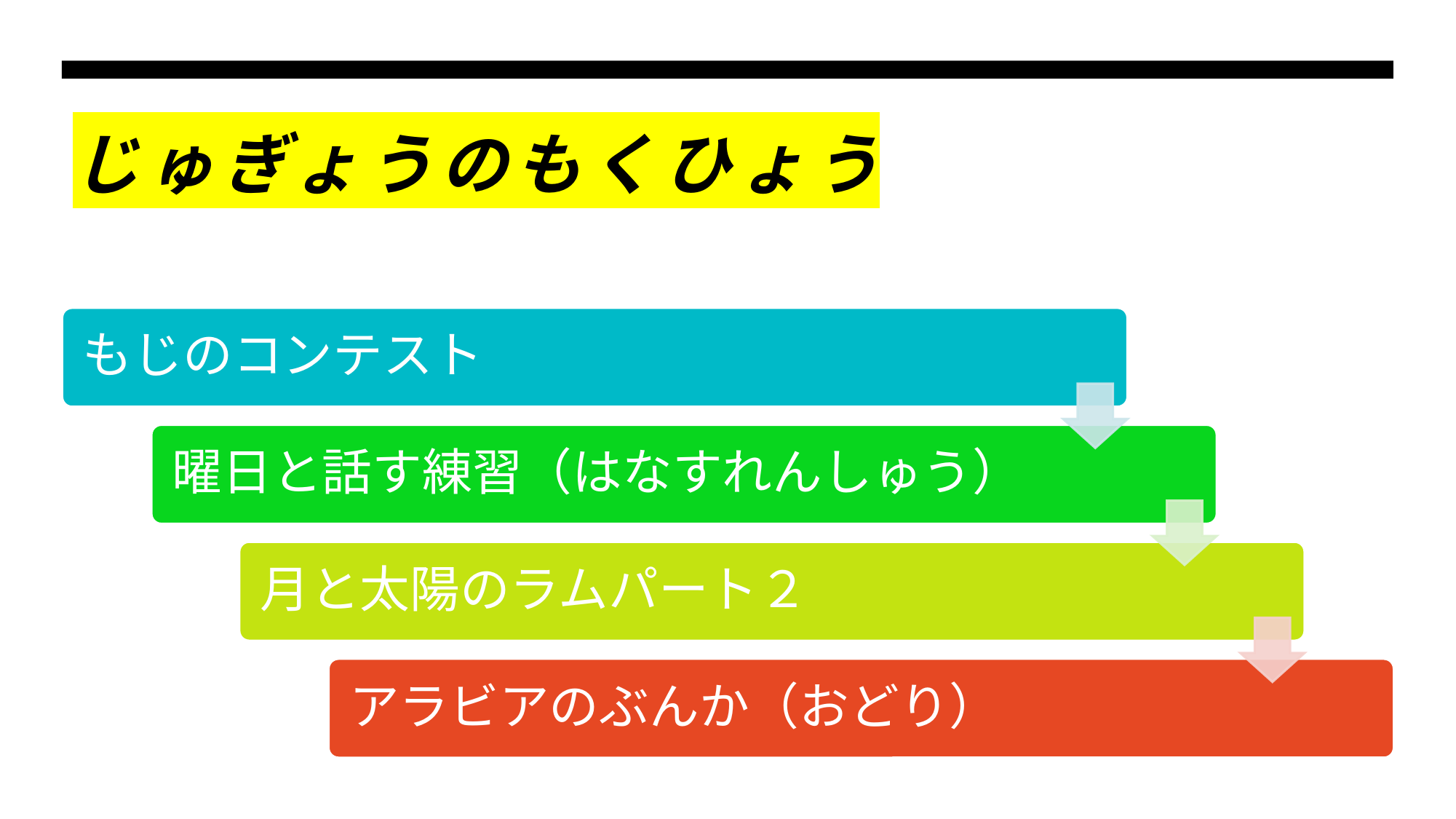

じゅぎょうのもくひょう
もじのコンテスト
曜日と話す練習（はなすれんしゅう）
月と太陽のラムパート２
アラビアのぶんか（おどり）